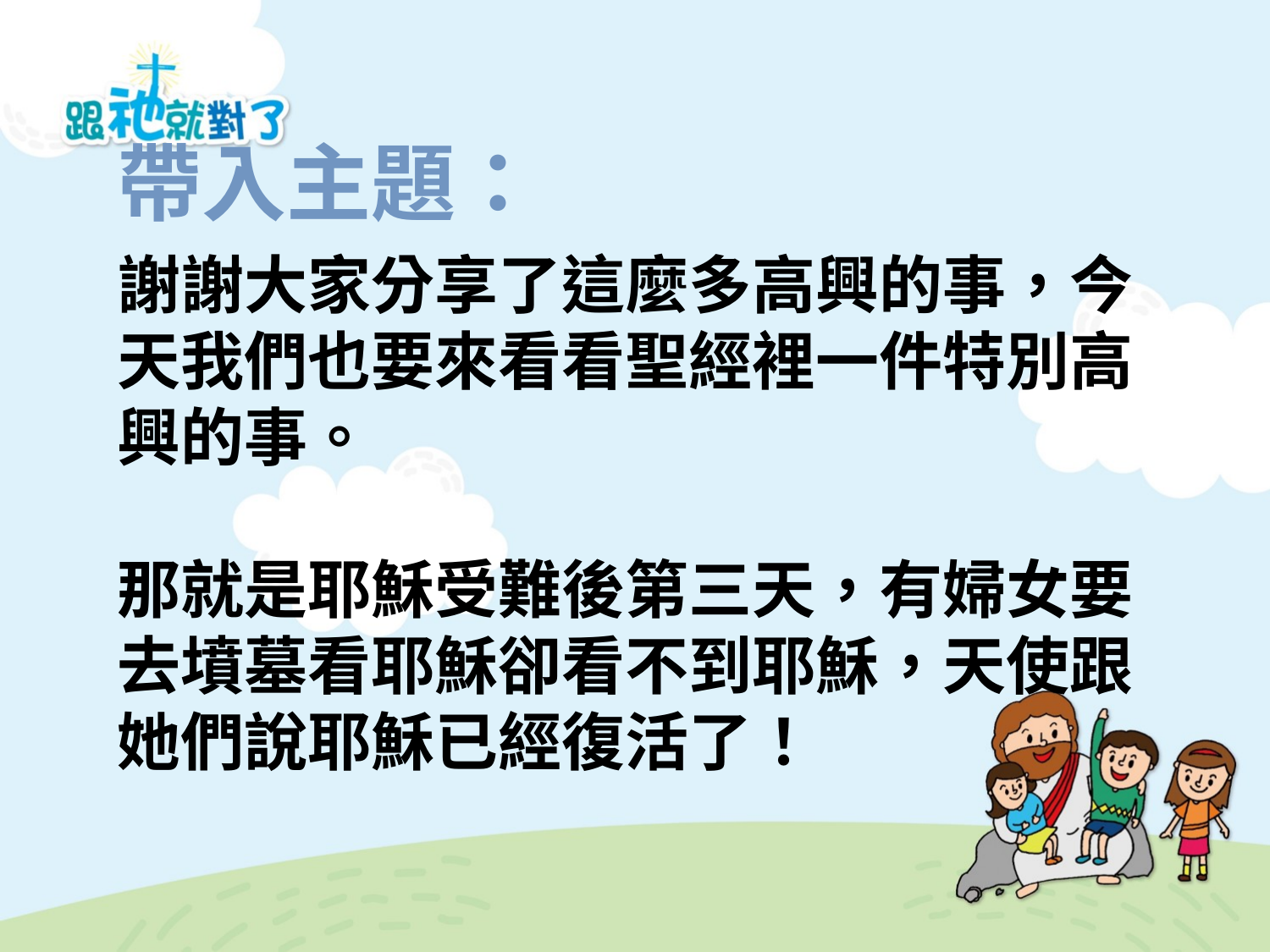

帶入主題：
謝謝大家分享了這麼多高興的事，今天我們也要來看看聖經裡一件特別高興的事。

那就是耶穌受難後第三天，有婦女要去墳墓看耶穌卻看不到耶穌，天使跟她們說耶穌已經復活了！